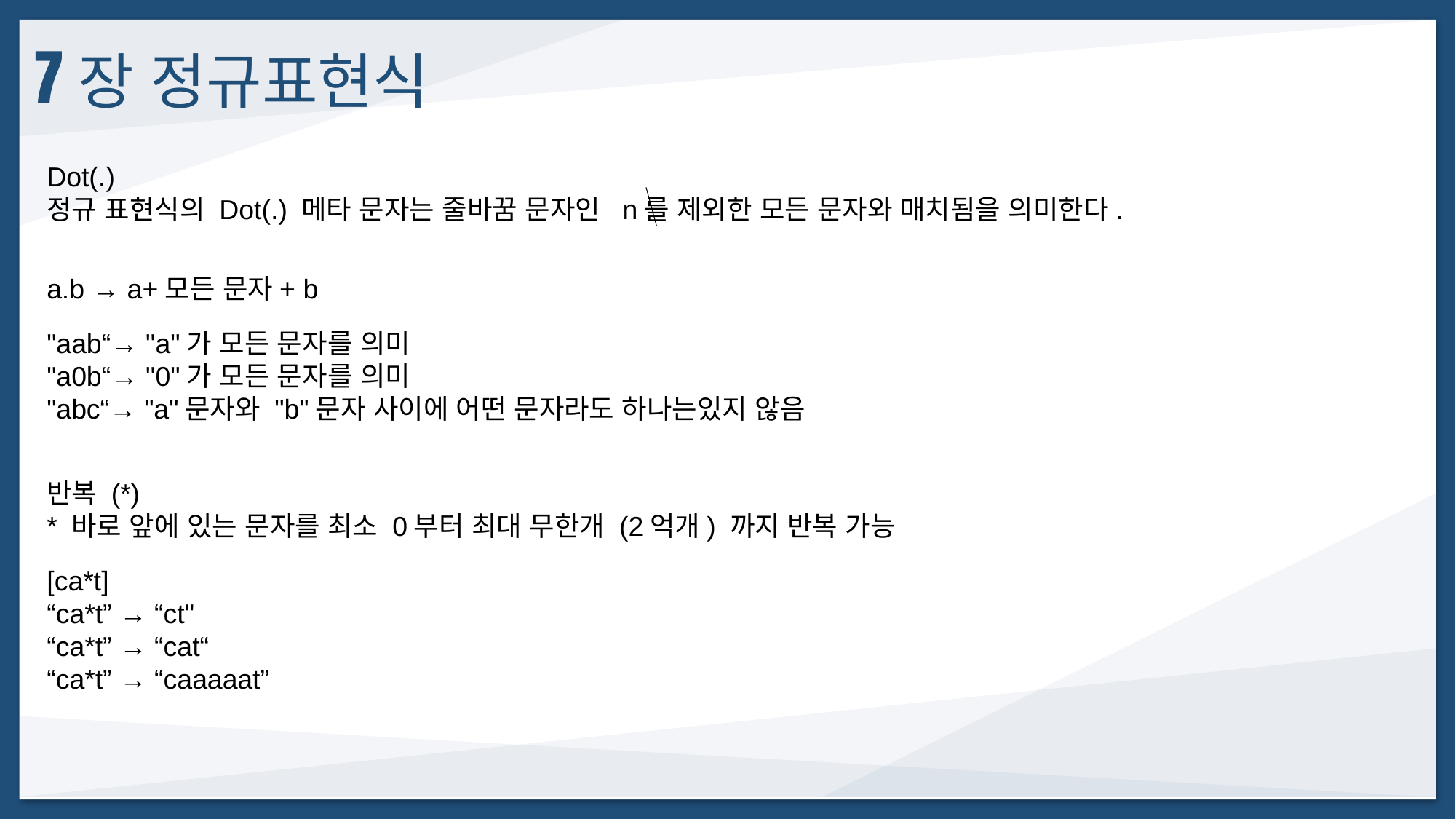

7장 정규표현식
Dot(.)
정규 표현식의 Dot(.) 메타 문자는 줄바꿈 문자인  n를 제외한 모든 문자와 매치됨을 의미한다.
a.b → a+모든 문자+ b
"aab“→ "a"가 모든 문자를 의미
"a0b“→ "0"가 모든 문자를 의미
"abc“→ "a"문자와 "b"문자 사이에 어떤 문자라도 하나는있지 않음
반복 (*)
* 바로 앞에 있는 문자를 최소 0부터 최대 무한개 (2억개) 까지 반복 가능

[ca*t]
“ca*t” → “ct"
“ca*t” → “cat“
“ca*t” → “caaaaat”